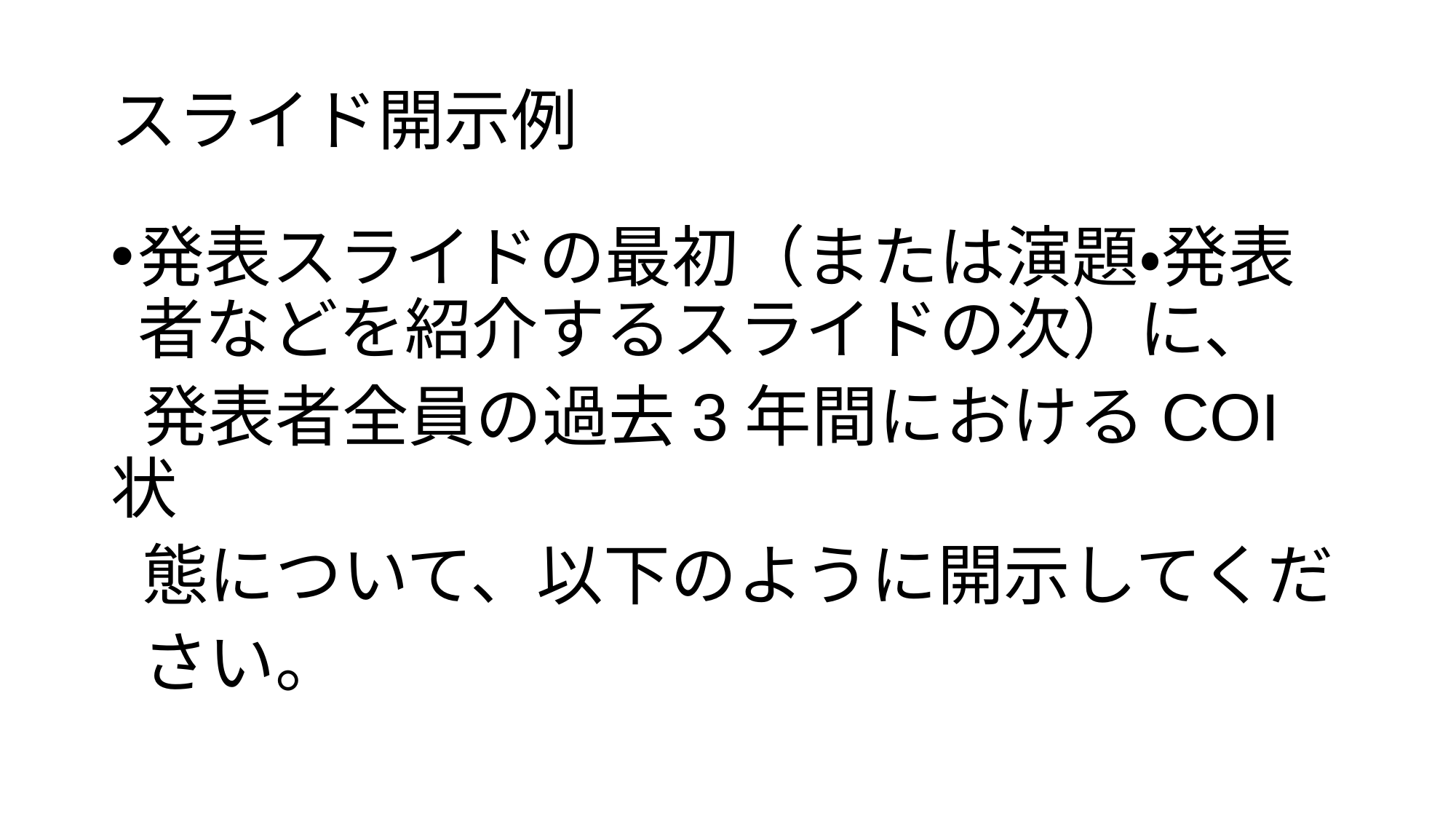

# スライド開示例
発表スライドの最初（または演題・発表者などを紹介するスライドの次）に、
 発表者全員の過去3年間におけるCOI状
 態について、以下のように開示してくだ
 さい。